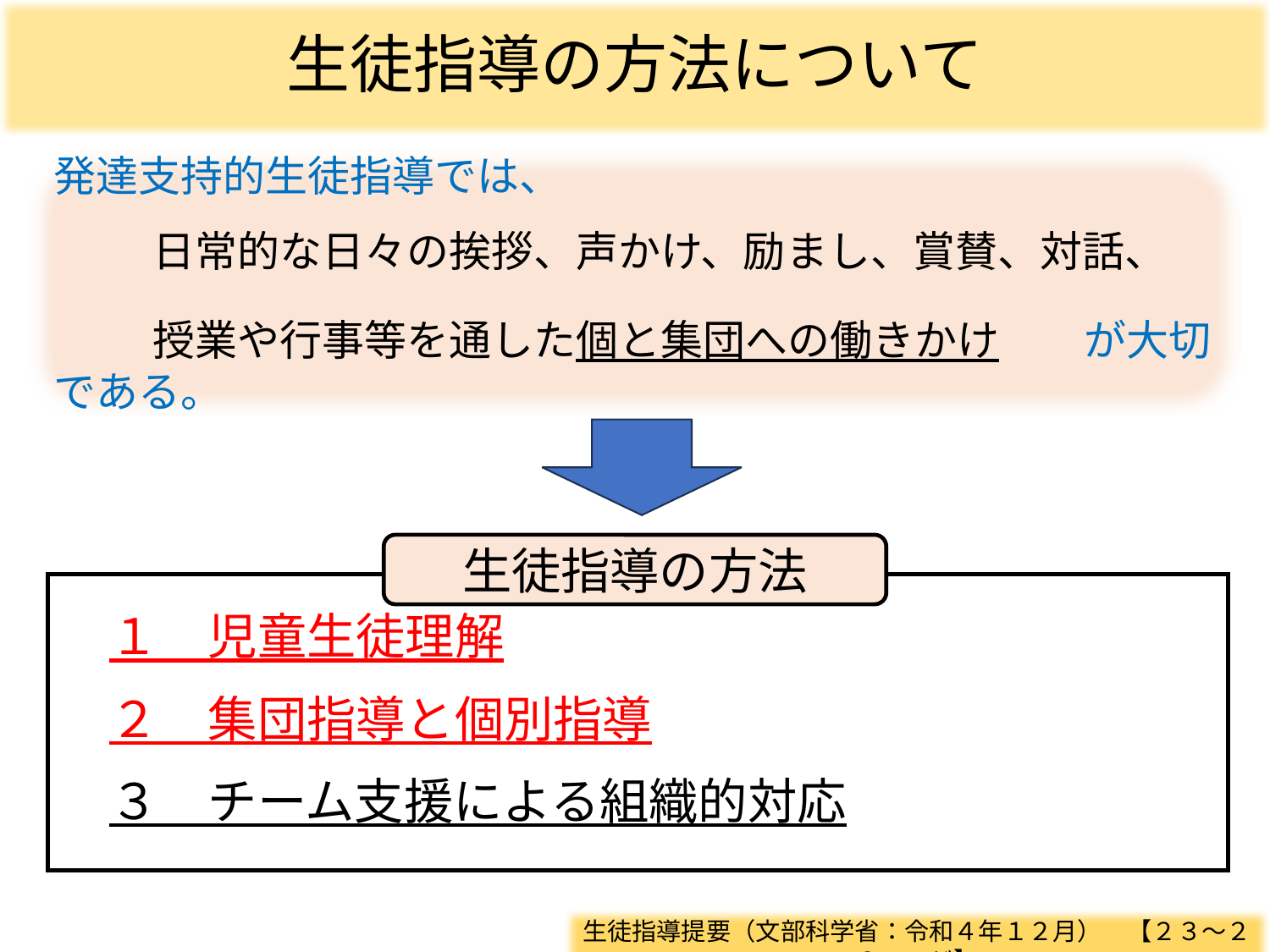

生徒指導の方法について
発達支持的生徒指導では、

　　日常的な日々の挨拶、声かけ、励まし、賞賛、対話、

　　授業や行事等を通した個と集団への働きかけ　　が大切である。

生徒指導の方法

　１　児童生徒理解

　２　集団指導と個別指導

　３　チーム支援による組織的対応

生徒指導提要（文部科学省：令和４年１２月）　【２３～２８ページ】